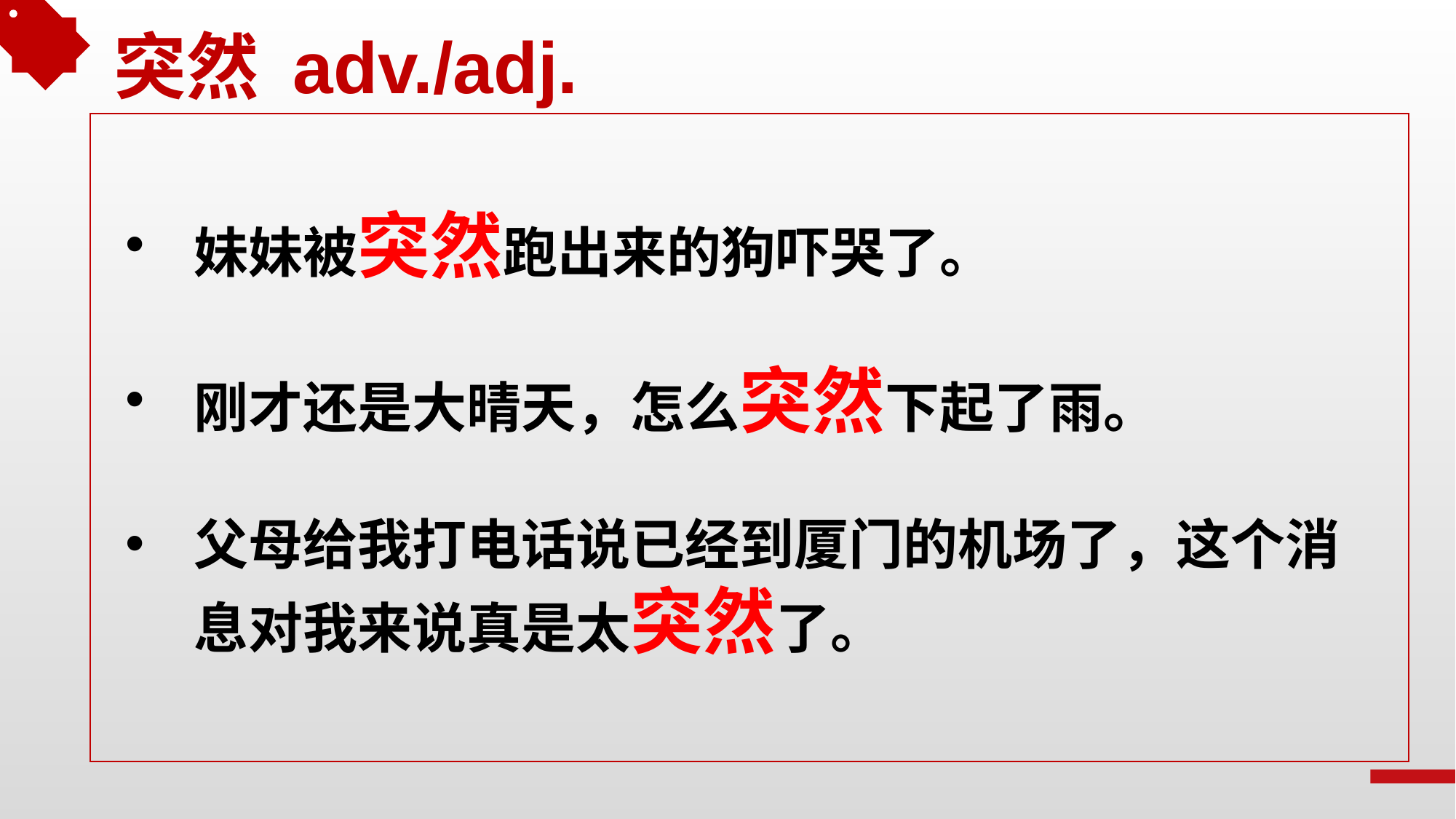

突然 adv./adj.

妹妹被突然跑出来的狗吓哭了。
刚才还是大晴天，怎么突然下起了雨。
父母给我打电话说已经到厦门的机场了，这个消息对我来说真是太突然了。